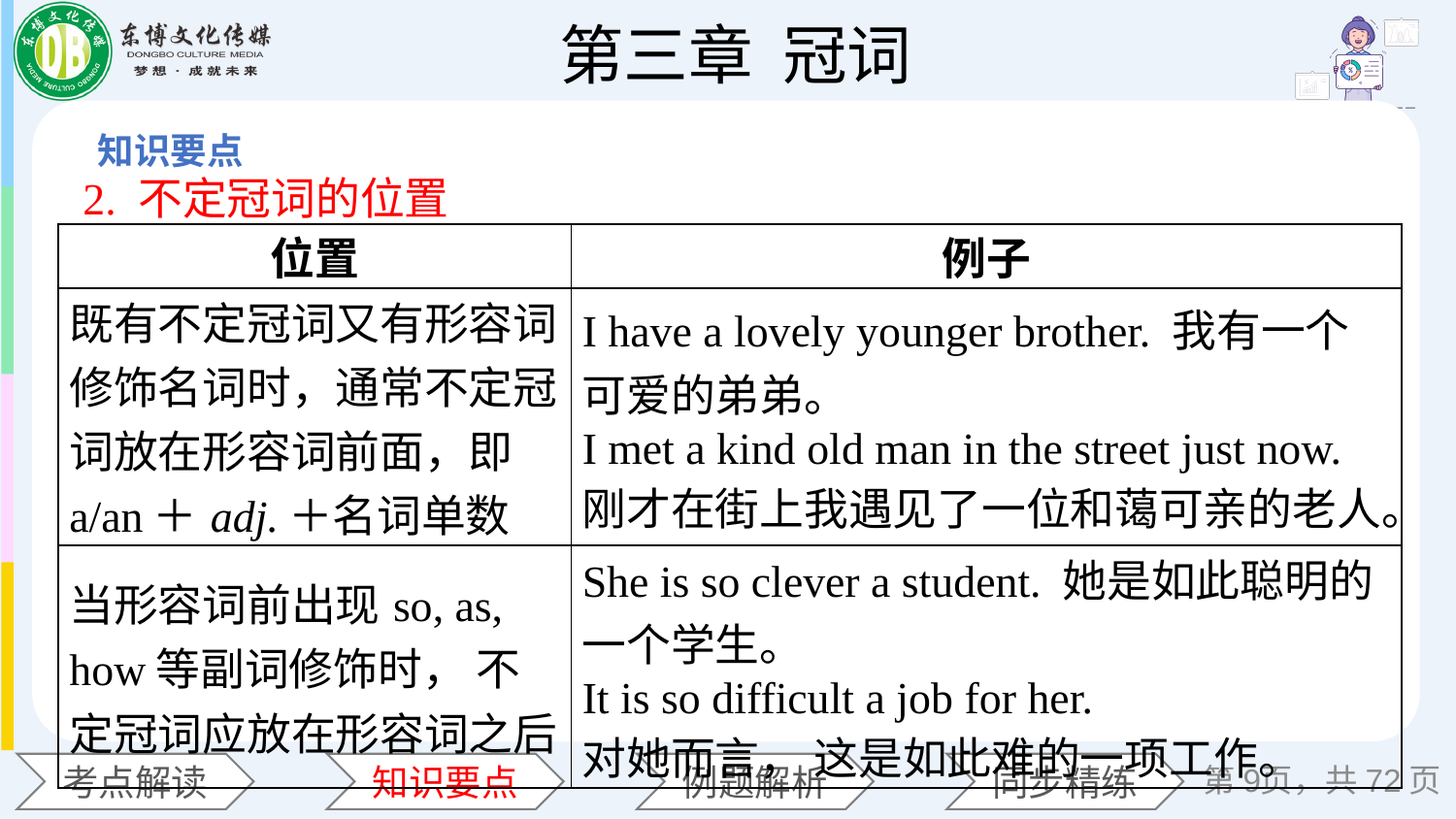

2. 不定冠词的位置

| 位置 | 例子 |
| --- | --- |
| 既有不定冠词又有形容词修饰名词时，通常不定冠词放在形容词前面，即 a/an＋adj.＋名词单数 | I have a lovely younger brother. 我有一个可爱的弟弟。 I met a kind old man in the street just now. 刚才在街上我遇见了一位和蔼可亲的老人。 |
| 当形容词前出现so, as, how等副词修饰时， 不定冠词应放在形容词之后 | She is so clever a student. 她是如此聪明的一个学生。 It is so difficult a job for her. 对她而言， 这是如此难的一项工作。 |
第9页，共72页